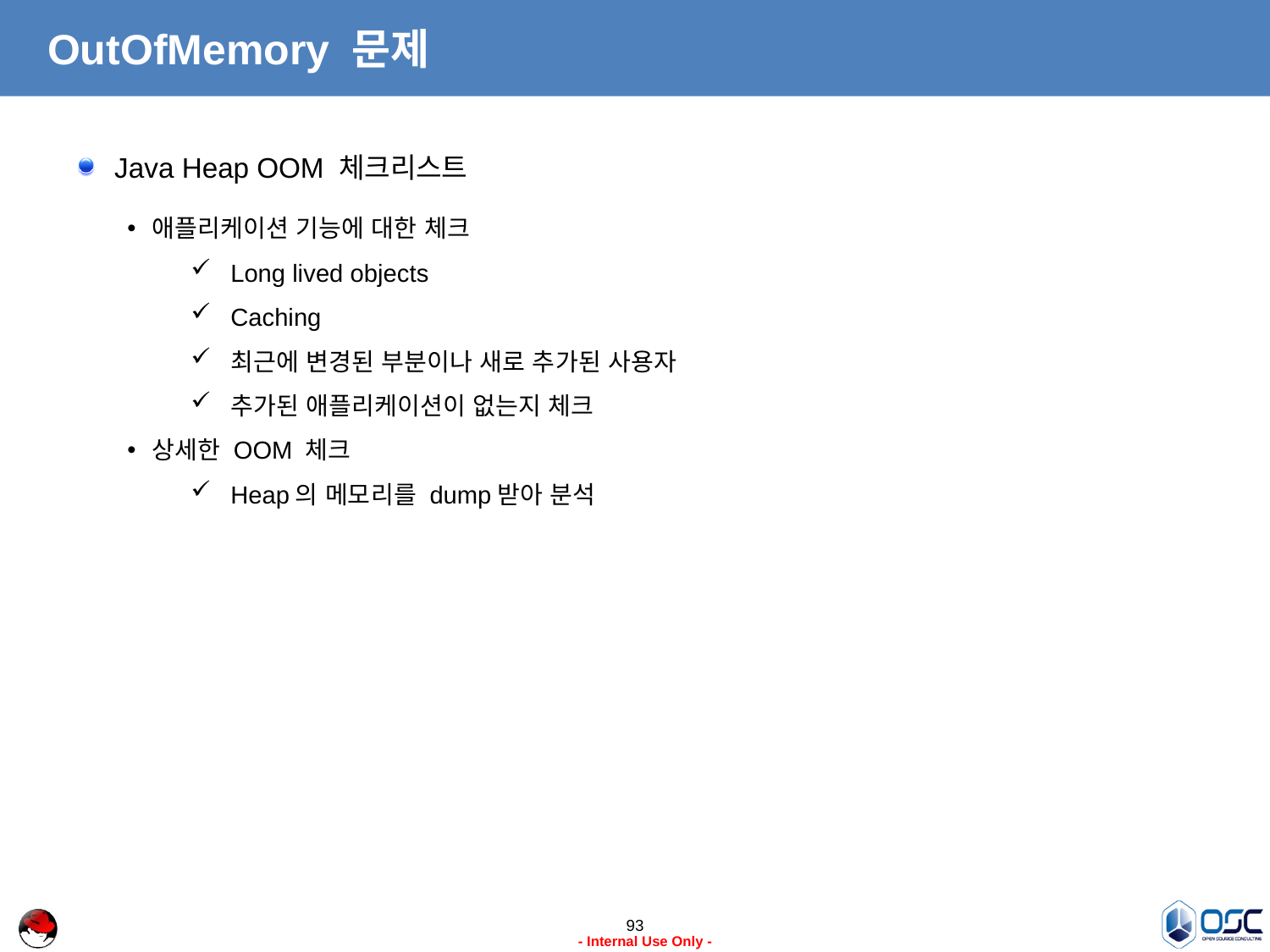

# OutOfMemory 문제
Java Heap OOM 체크리스트
애플리케이션 기능에 대한 체크
Long lived objects
Caching
최근에 변경된 부분이나 새로 추가된 사용자
추가된 애플리케이션이 없는지 체크
상세한 OOM 체크
Heap의 메모리를 dump받아 분석